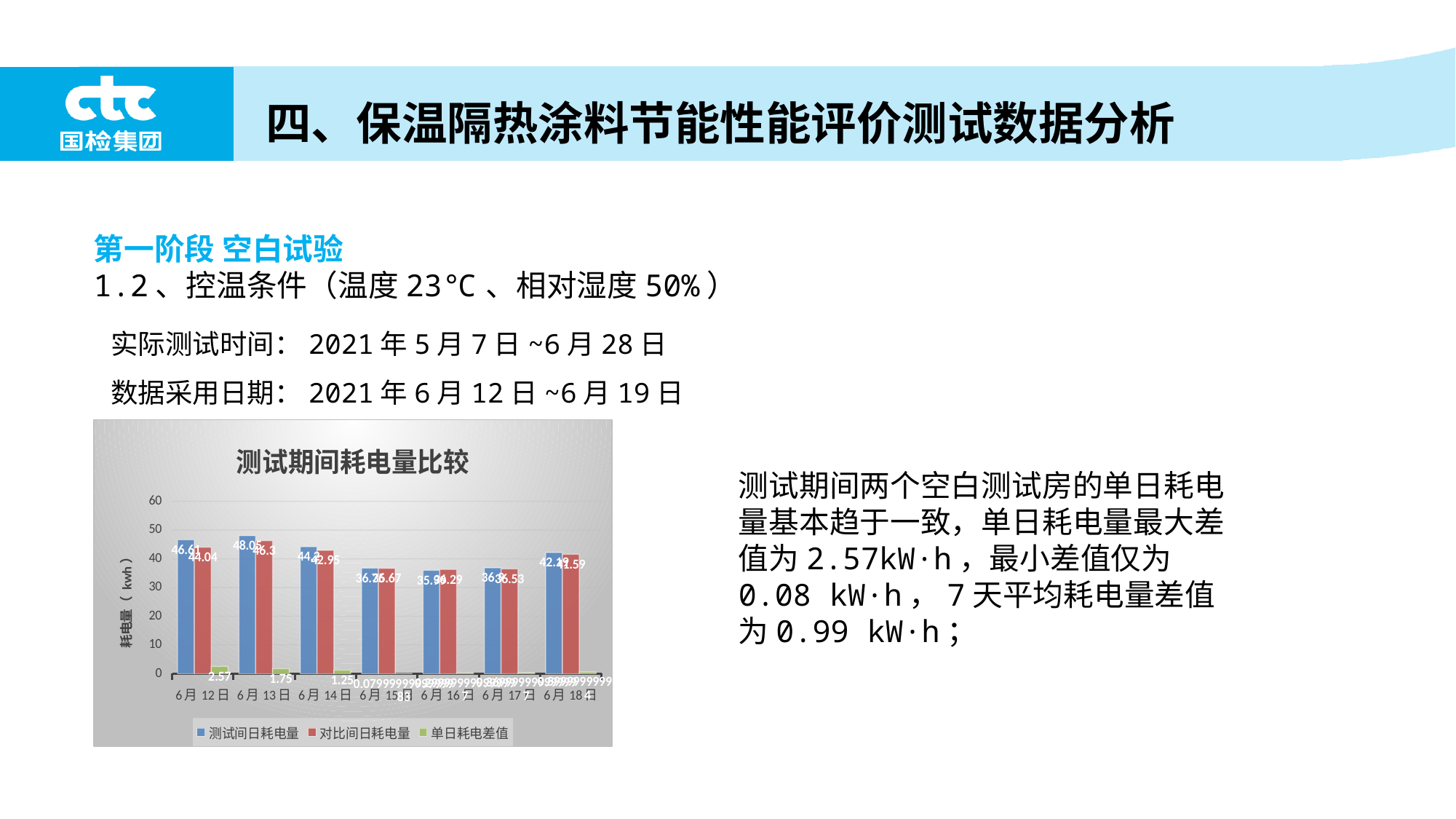

四、保温隔热涂料节能性能评价测试数据分析
第一阶段 空白试验
1.2、控温条件（温度23℃、相对湿度50%）

实际测试时间：2021年5月7日~6月28日
数据采用日期：2021年6月12日~6月19日

### Chart: 测试期间耗电量比较

| Category | 测试间日耗电量 | 对比间日耗电量 | 单日耗电差值 |
|---|---|---|---|
| 44359 | 46.61 | 44.04 | 2.5700000000000003 |
| 44360 | 48.05 | 46.3 | 1.75 |
| 44361 | 44.2 | 42.95 | 1.25 |
| 44362 | 36.75 | 36.67 | 0.0799999999999983 |
| 44363 | 35.99 | 36.29 | 0.29999999999999716 |
| 44364 | 36.9 | 36.53 | 0.36999999999999744 |
| 44365 | 42.19 | 41.59 | 0.5999999999999943 |
测试期间两个空白测试房的单日耗电量基本趋于一致，单日耗电量最大差值为2.57kW·h，最小差值仅为0.08 kW·h，7天平均耗电量差值为0.99 kW·h；